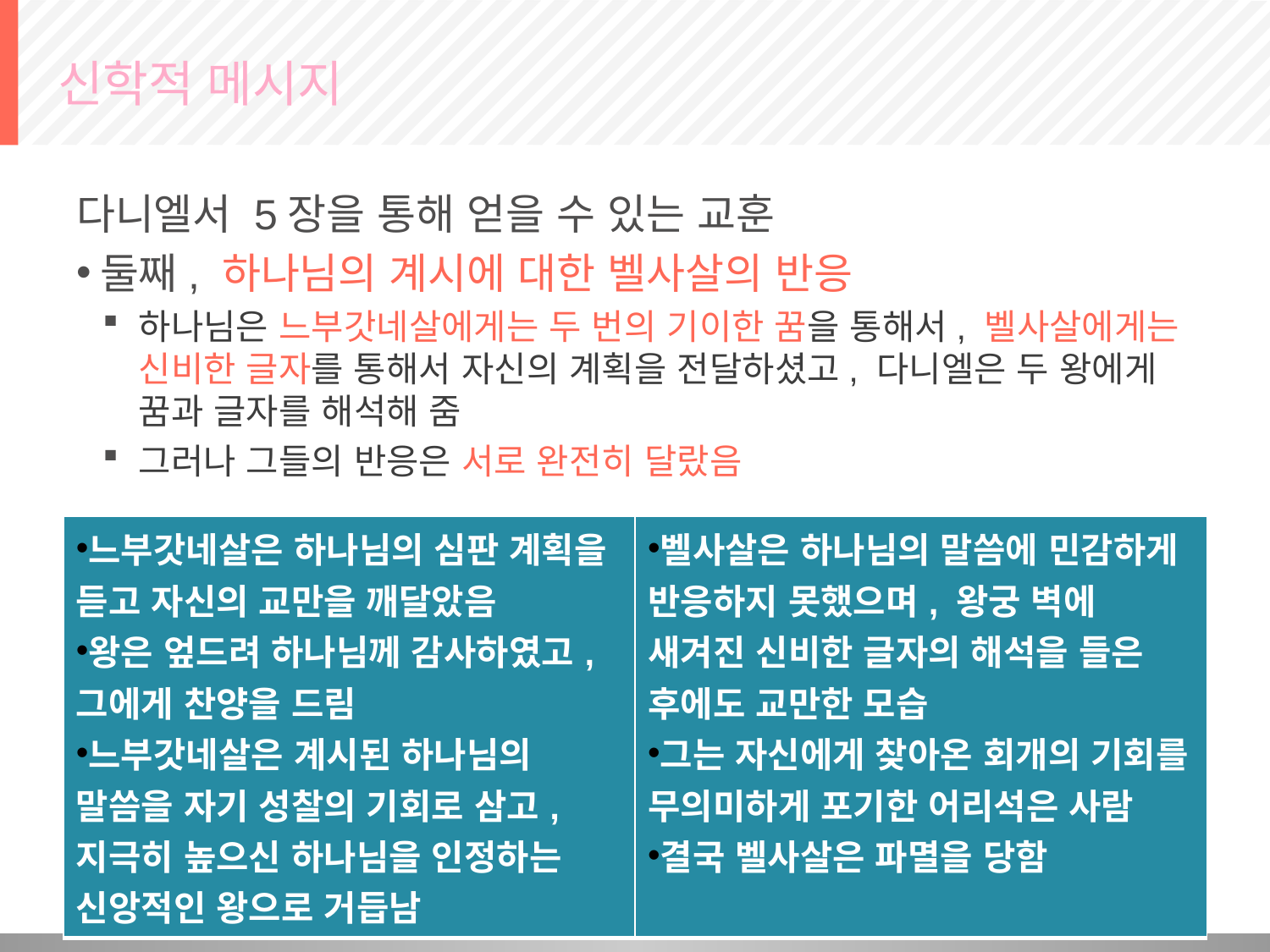

# 신학적 메시지
다니엘서 5장을 통해 얻을 수 있는 교훈
둘째, 하나님의 계시에 대한 벨사살의 반응
하나님은 느부갓네살에게는 두 번의 기이한 꿈을 통해서, 벨사살에게는 신비한 글자를 통해서 자신의 계획을 전달하셨고, 다니엘은 두 왕에게 꿈과 글자를 해석해 줌
그러나 그들의 반응은 서로 완전히 달랐음
| 느부갓네살은 하나님의 심판 계획을 듣고 자신의 교만을 깨달았음 왕은 엎드려 하나님께 감사하였고, 그에게 찬양을 드림 느부갓네살은 계시된 하나님의 말씀을 자기 성찰의 기회로 삼고, 지극히 높으신 하나님을 인정하는 신앙적인 왕으로 거듭남 | 벨사살은 하나님의 말씀에 민감하게 반응하지 못했으며, 왕궁 벽에 새겨진 신비한 글자의 해석을 들은 후에도 교만한 모습 그는 자신에게 찾아온 회개의 기회를 무의미하게 포기한 어리석은 사람 결국 벨사살은 파멸을 당함 |
| --- | --- |